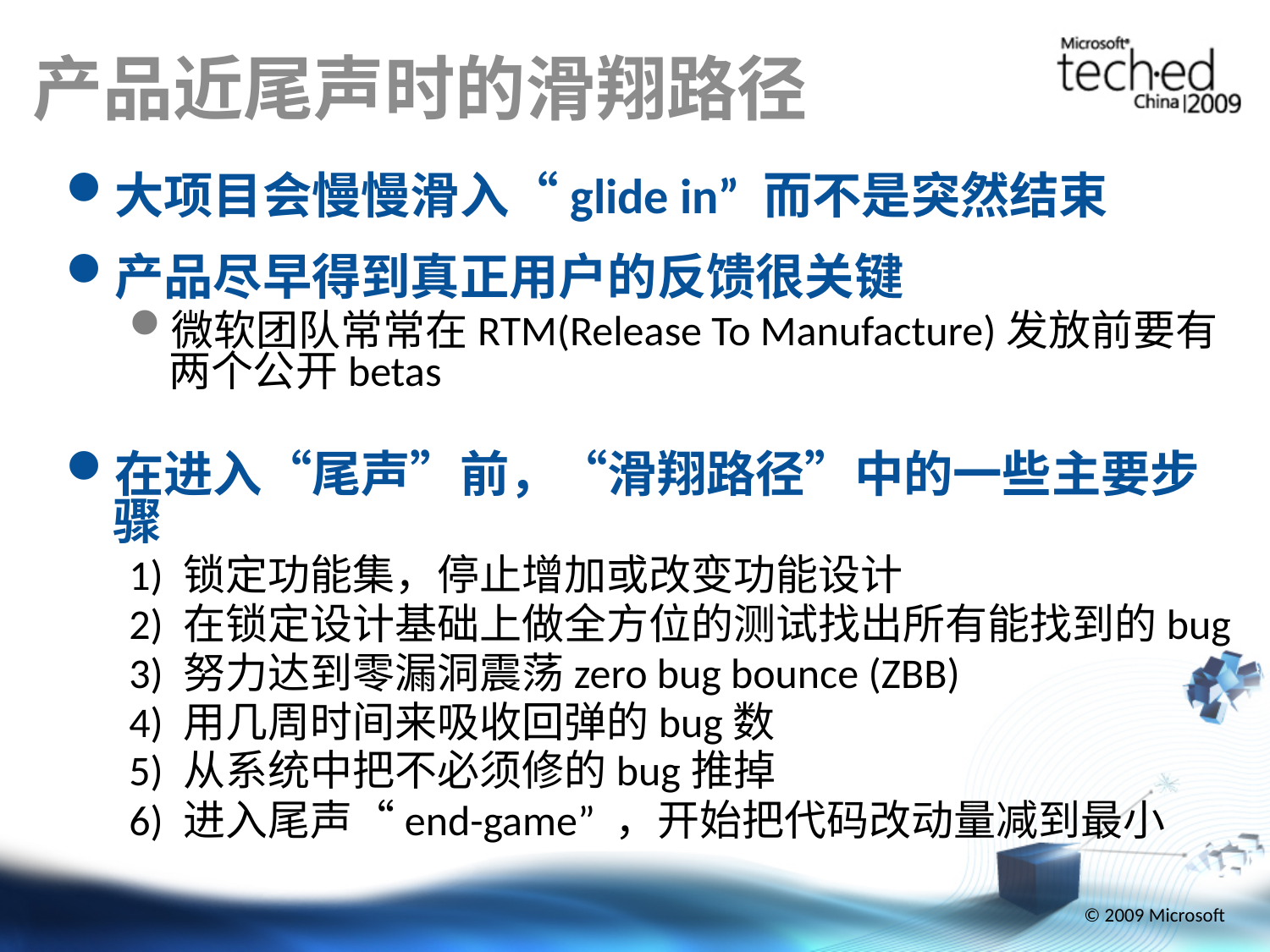

# 产品近尾声时的滑翔路径
大项目会慢慢滑入“glide in” 而不是突然结束

产品尽早得到真正用户的反馈很关键
微软团队常常在RTM(Release To Manufacture)发放前要有两个公开betas

在进入“尾声”前，“滑翔路径”中的一些主要步骤
1) 锁定功能集，停止增加或改变功能设计
2) 在锁定设计基础上做全方位的测试找出所有能找到的bug
3) 努力达到零漏洞震荡zero bug bounce (ZBB)
4) 用几周时间来吸收回弹的bug数
5) 从系统中把不必须修的bug推掉
6) 进入尾声“end-game” ，开始把代码改动量减到最小
© 2009 Microsoft